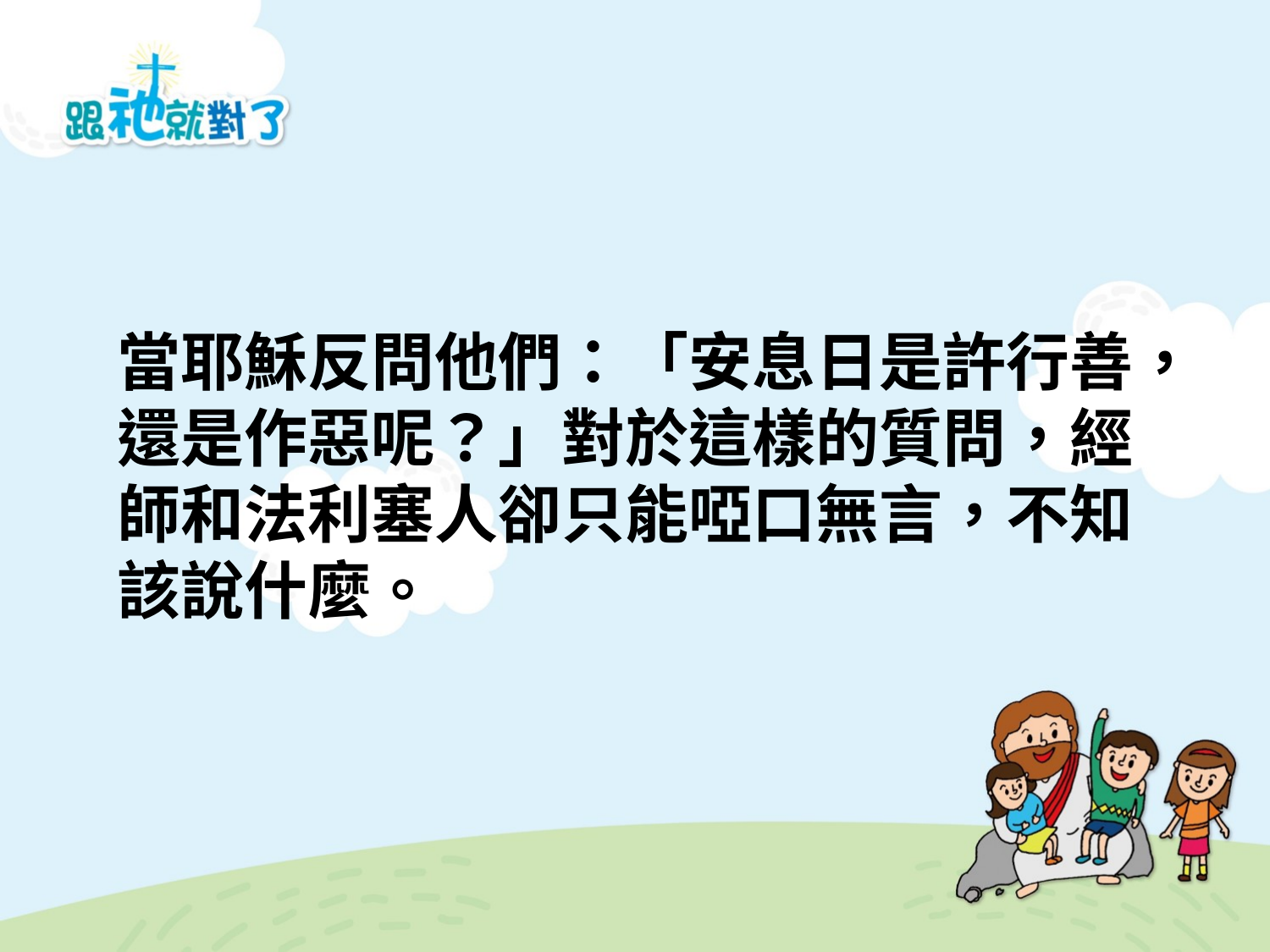

當耶穌反問他們：「安息日是許行善，還是作惡呢？」對於這樣的質問，經師和法利塞人卻只能啞口無言，不知該說什麼。